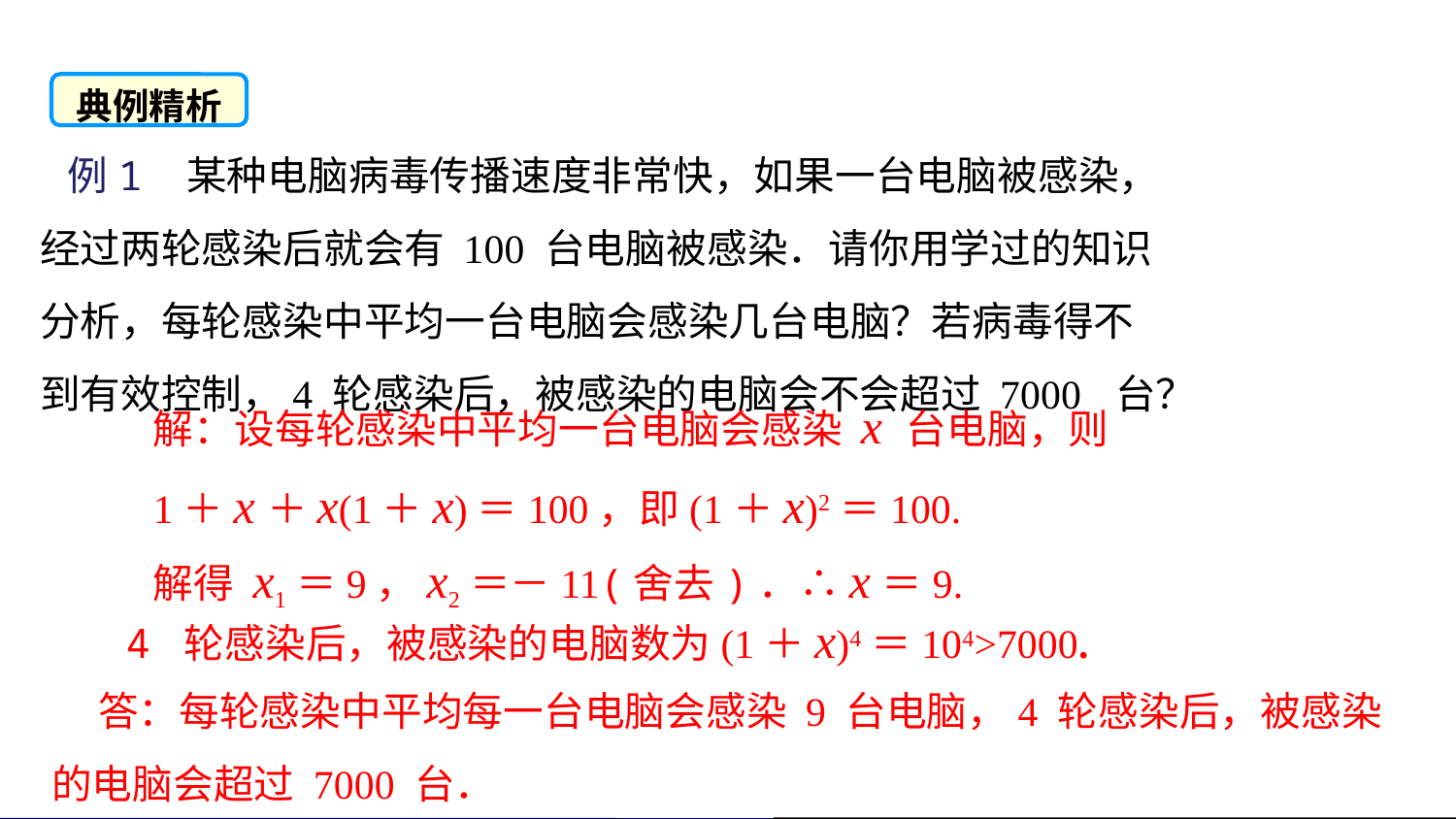

典例精析
  例1  某种电脑病毒传播速度非常快，如果一台电脑被感染，
经过两轮感染后就会有 100 台电脑被感染．请你用学过的知识
分析，每轮感染中平均一台电脑会感染几台电脑？若病毒得不
到有效控制，4 轮感染后，被感染的电脑会不会超过 7000 台？
解：设每轮感染中平均一台电脑会感染 x 台电脑，则

1＋x＋x(1＋x)＝100，即(1＋x)2＝100.

解得 x1＝9，x2＝－11(舍去)．∴x＝9.
4 轮感染后，被感染的电脑数为(1＋x)4＝104>7000.
    答：每轮感染中平均每一台电脑会感染 9 台电脑，4 轮感染后，被感染的电脑会超过 7000 台．